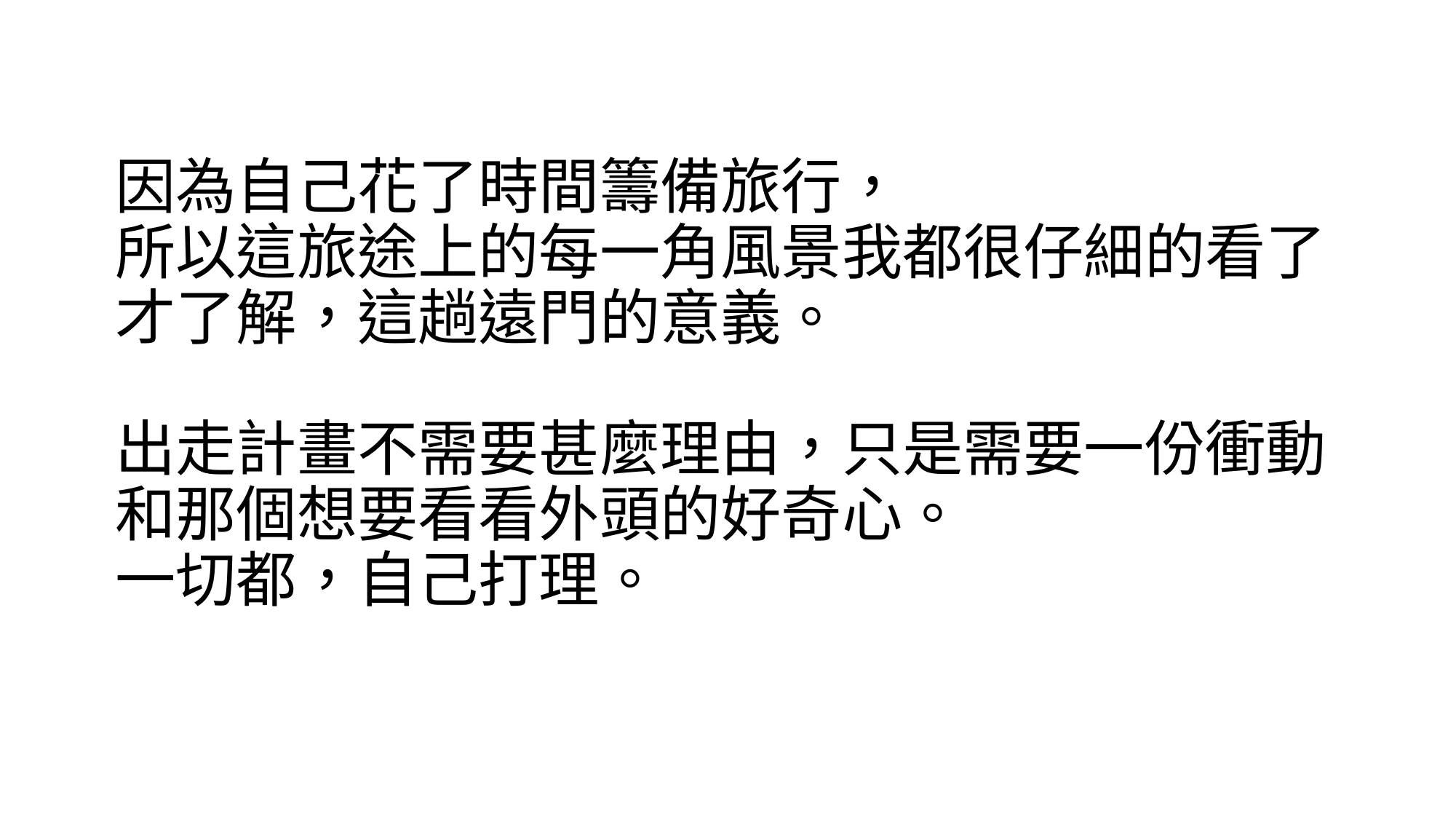

# 因為自己花了時間籌備旅行， 所以這旅途上的每一角風景我都很仔細的看了才了解，這趟遠門的意義。 出走計畫不需要甚麼理由，只是需要一份衝動 和那個想要看看外頭的好奇心。 一切都，自己打理。